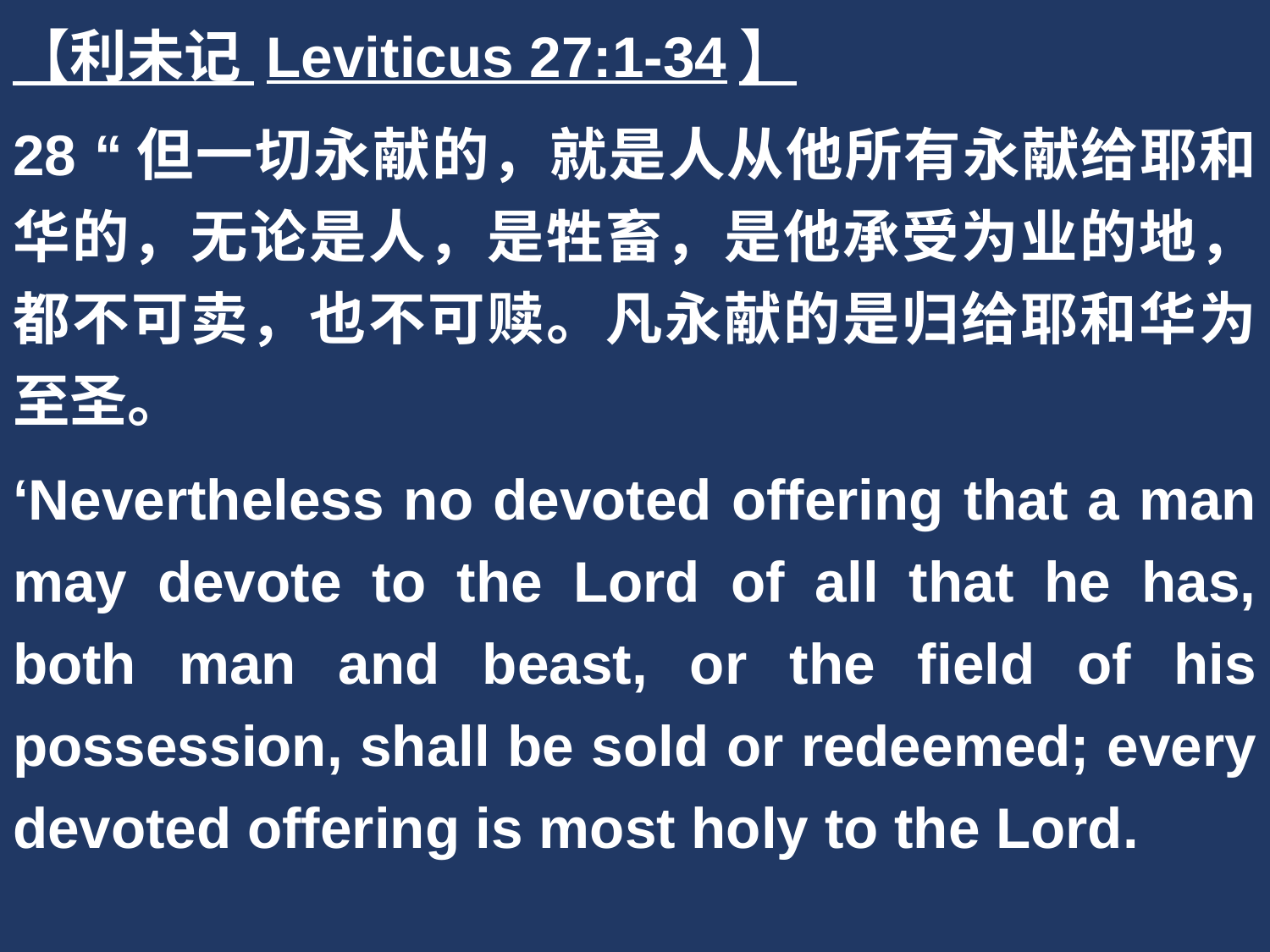

【利未记 Leviticus 27:1-34】
28 “但一切永献的，就是人从他所有永献给耶和华的，无论是人，是牲畜，是他承受为业的地，都不可卖，也不可赎。凡永献的是归给耶和华为至圣。
‘Nevertheless no devoted offering that a man may devote to the Lord of all that he has, both man and beast, or the field of his possession, shall be sold or redeemed; every devoted offering is most holy to the Lord.